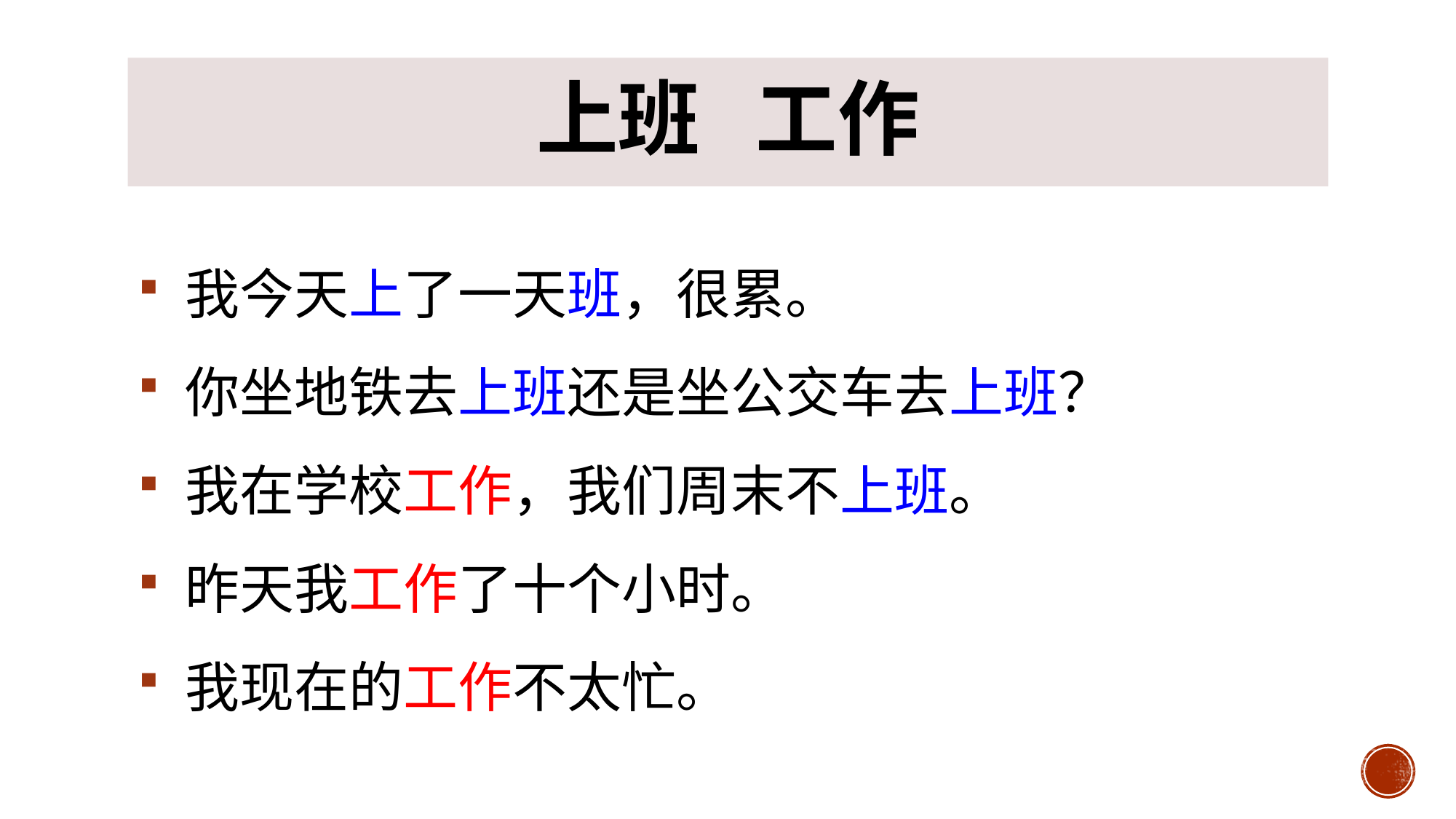

# 上班   工作
 我今天上了一天班，很累。
 你坐地铁去上班还是坐公交车去上班？
 我在学校工作，我们周末不上班。
 昨天我工作了十个小时。
 我现在的工作不太忙。